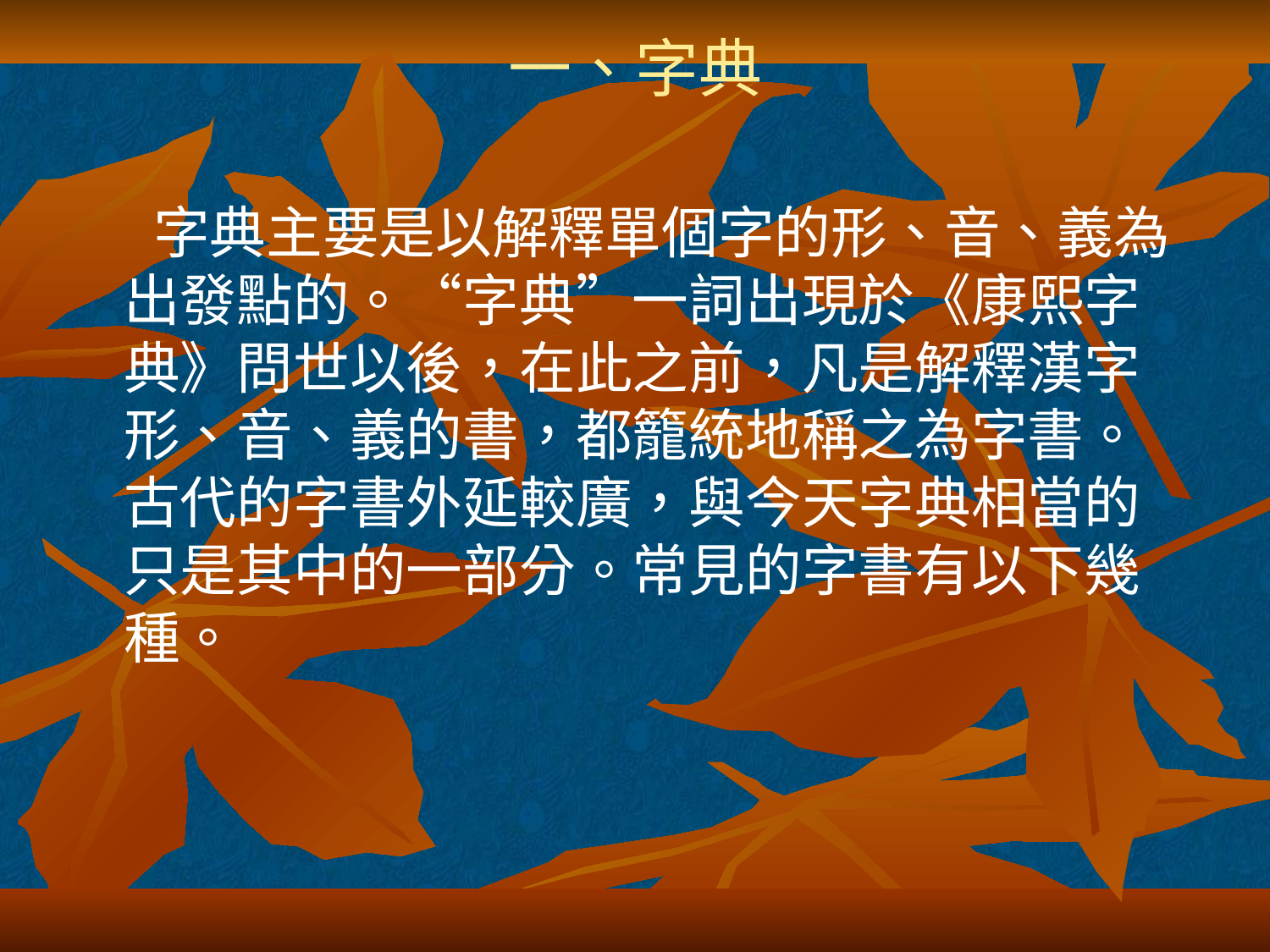

# 一、字典
     字典主要是以解釋單個字的形、音、義為出發點的。“字典”一詞出現於《康熙字典》問世以後，在此之前，凡是解釋漢字形、音、義的書，都籠統地稱之為字書。古代的字書外延較廣，與今天字典相當的只是其中的一部分。常見的字書有以下幾種。